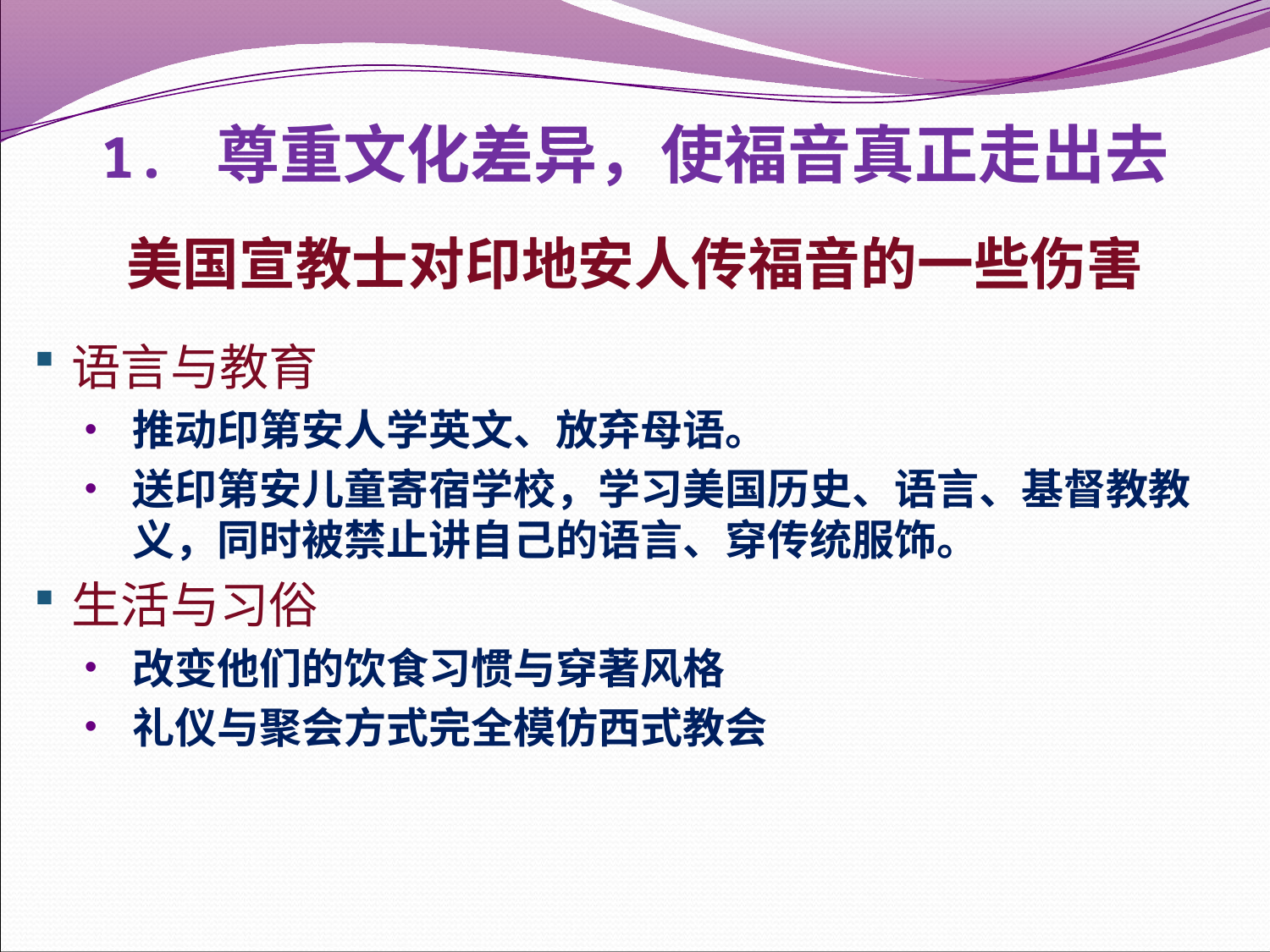

# 1. 尊重文化差异，使福音真正走出去
美国宣教士对印地安人传福音的一些伤害

语言与教育
推动印第安人学英文、放弃母语。
送印第安儿童寄宿学校，学习美国历史、语言、基督教教义，同时被禁止讲自己的语言、穿传统服饰。
生活与习俗
改变他们的饮食习惯与穿著风格
礼仪与聚会方式完全模仿西式教会